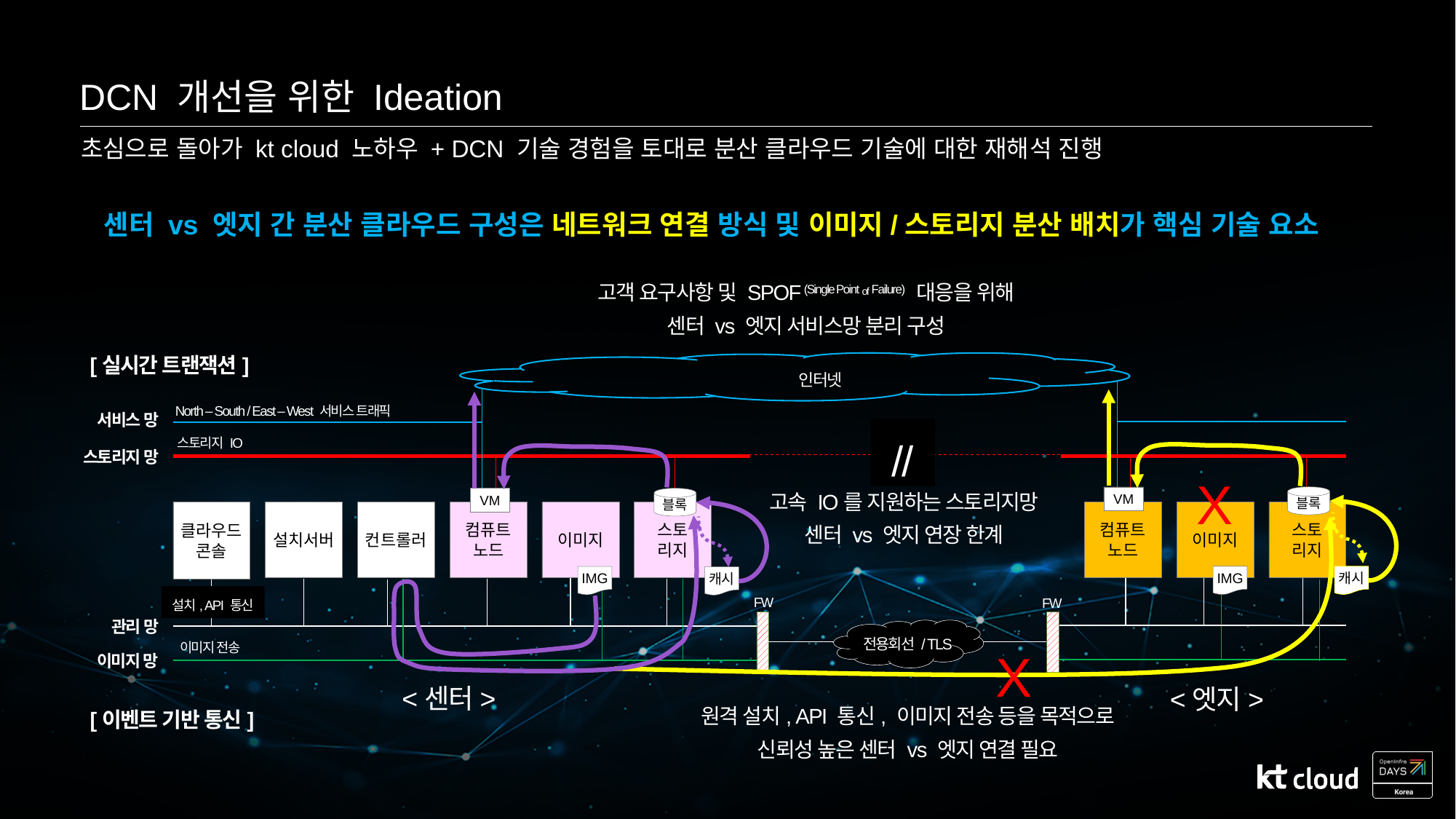

DCN 개선을 위한 Ideation
초심으로 돌아가 kt cloud 노하우 + DCN 기술 경험을 토대로 분산 클라우드 기술에 대한 재해석 진행
센터 vs 엣지 간 분산 클라우드 구성은 네트워크 연결 방식 및 이미지/스토리지 분산 배치가 핵심 기술 요소
고객 요구사항 및 SPOF (Single Point of Failure) 대응을 위해
센터 vs 엣지 서비스망 분리 구성
[실시간 트랜잭션]

인터넷

X

North – South / East – West 서비스 트래픽

서비스 망
//
스토리지 IO
스토리지 망
고속 IO를 지원하는 스토리지망
센터 vs 엣지 연장 한계
블록
VM
블록
VM
캐시
X
클라우드
콘솔
설치서버
컨트롤러
컴퓨트
노드
이미지
스토
리지
컴퓨트
노드
이미지
스토
리지
캐시
IMG
IMG
설치, API 통신
FW
FW
관리 망

이미지 전송
전용회선 / TLS
이미지 망
 <센터>
<엣지>
원격 설치, API 통신, 이미지 전송 등을 목적으로
신뢰성 높은 센터 vs 엣지 연결 필요
[이벤트 기반 통신]